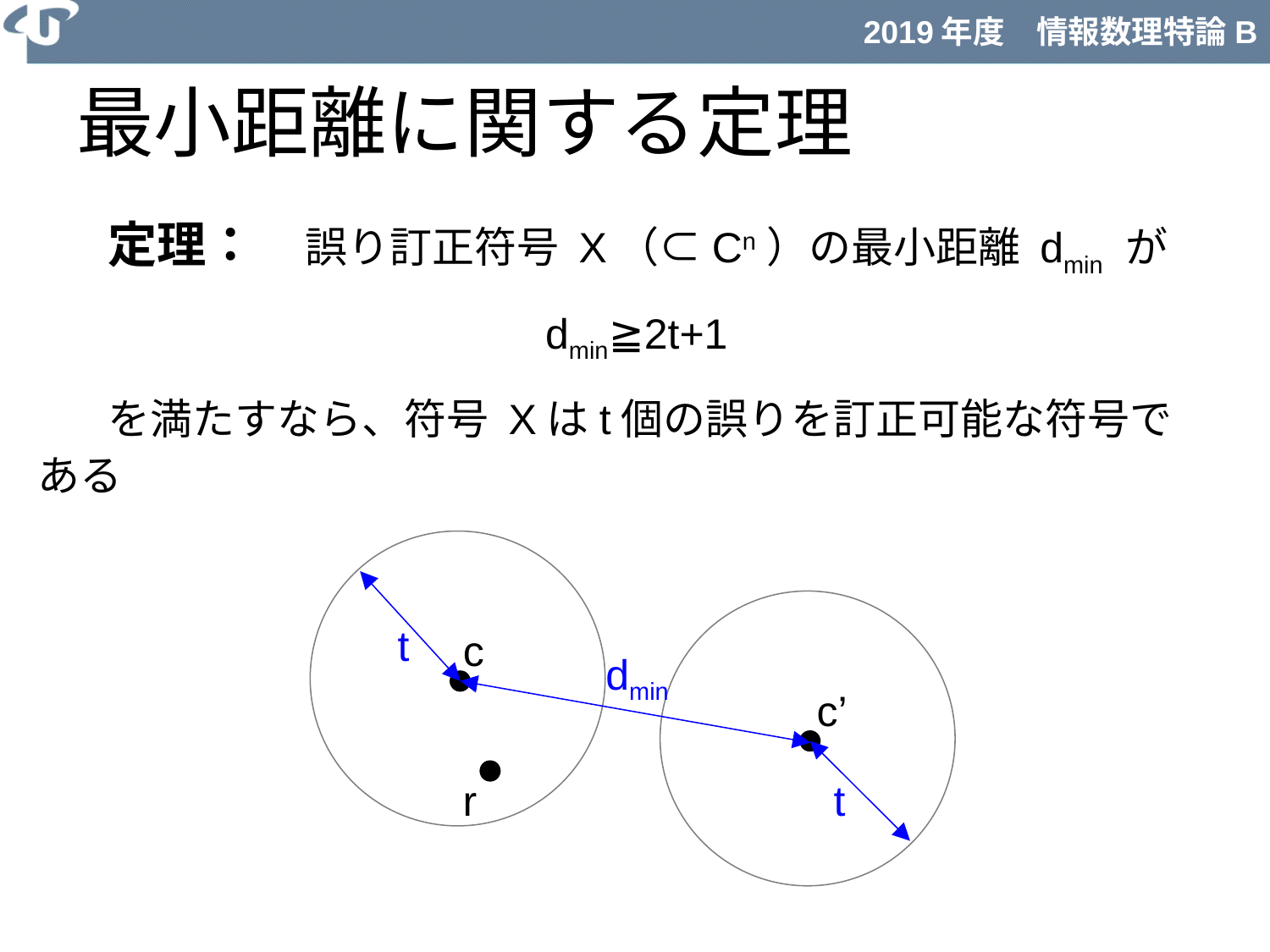

# 最小距離に関する定理
　定理：　誤り訂正符号 X（⊂Cn）の最小距離 dmin が
				dmin≧2t+1
　を満たすなら、符号 Xはt個の誤りを訂正可能な符号である

t
c
dmin

c’

r
t